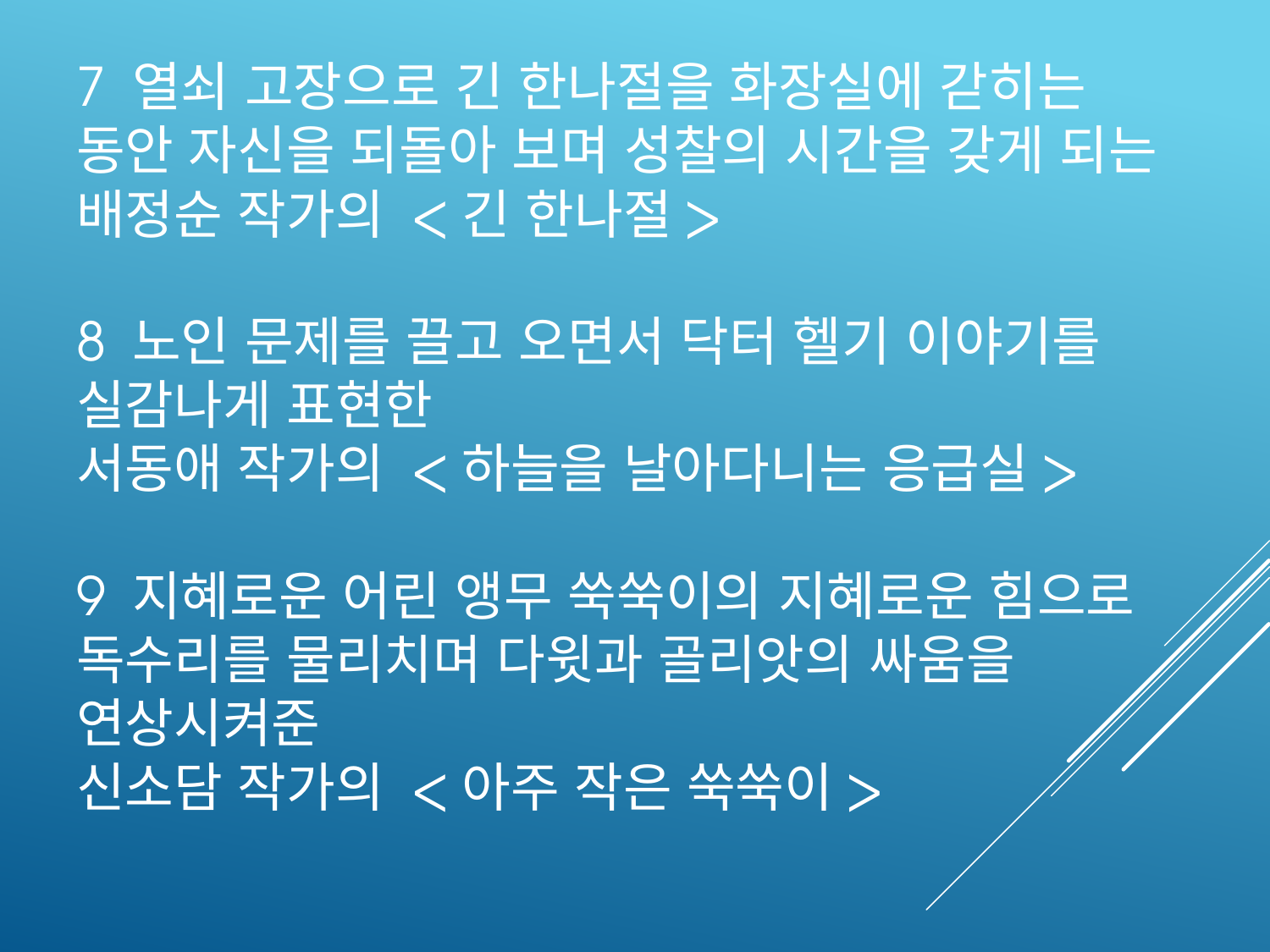

# 7 열쇠 고장으로 긴 한나절을 화장실에 갇히는 동안 자신을 되돌아 보며 성찰의 시간을 갖게 되는 배정순 작가의 <긴 한나절> 8 노인 문제를 끌고 오면서 닥터 헬기 이야기를 실감나게 표현한 서동애 작가의 <하늘을 날아다니는 응급실> 9 지혜로운 어린 앵무 쑥쑥이의 지혜로운 힘으로 독수리를 물리치며 다윗과 골리앗의 싸움을 연상시켜준 신소담 작가의 <아주 작은 쑥쑥이>